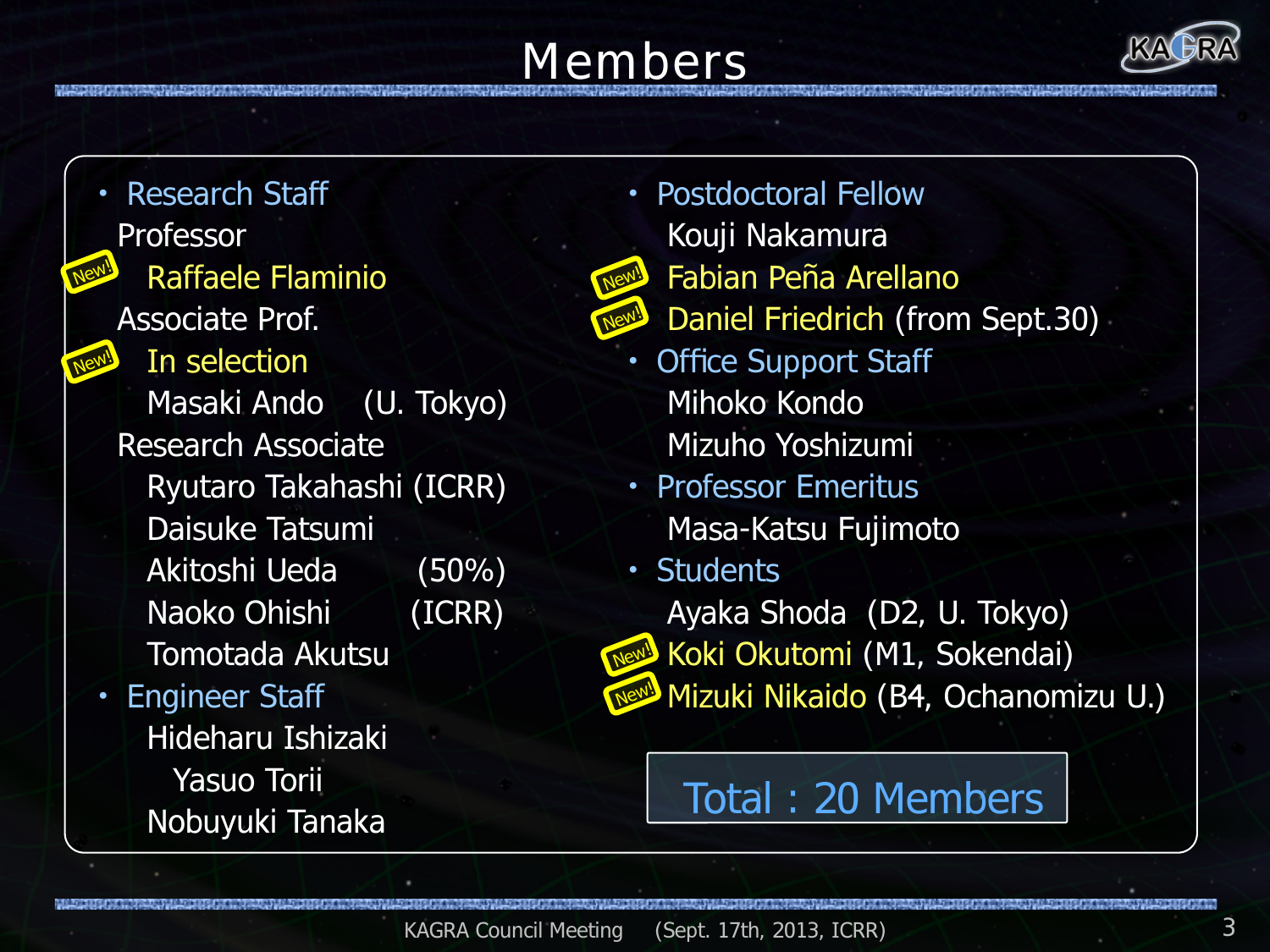

# Members

・Research Staff
   Professor
      Raffaele Flaminio
   Associate Prof.
      In selection
      Masaki Ando    (U. Tokyo)
   Research Associate
      Ryutaro Takahashi (ICRR)
      Daisuke Tatsumi
      Akitoshi Ueda        (50%)
      Naoko Ohishi        (ICRR)
      Tomotada Akutsu
・Engineer Staff
      Hideharu Ishizaki
　　  Yasuo Torii
      Nobuyuki Tanaka
・Postdoctoral Fellow
     Kouji Nakamura
     Fabian Peña Arellano
     Daniel Friedrich (from Sept.30)
・Office Support Staff
     Mihoko Kondo
     Mizuho Yoshizumi
・Professor Emeritus
     Masa-Katsu Fujimoto
・Students
     Ayaka Shoda  (D2, U. Tokyo)
     Koki Okutomi (M1, Sokendai)
     Mizuki Nikaido (B4, Ochanomizu U.)
New!

New!

New!

New!

New!

New!

Total : 20 Members
3
KAGRA Council Meeting　(Sept. 17th, 2013, ICRR)